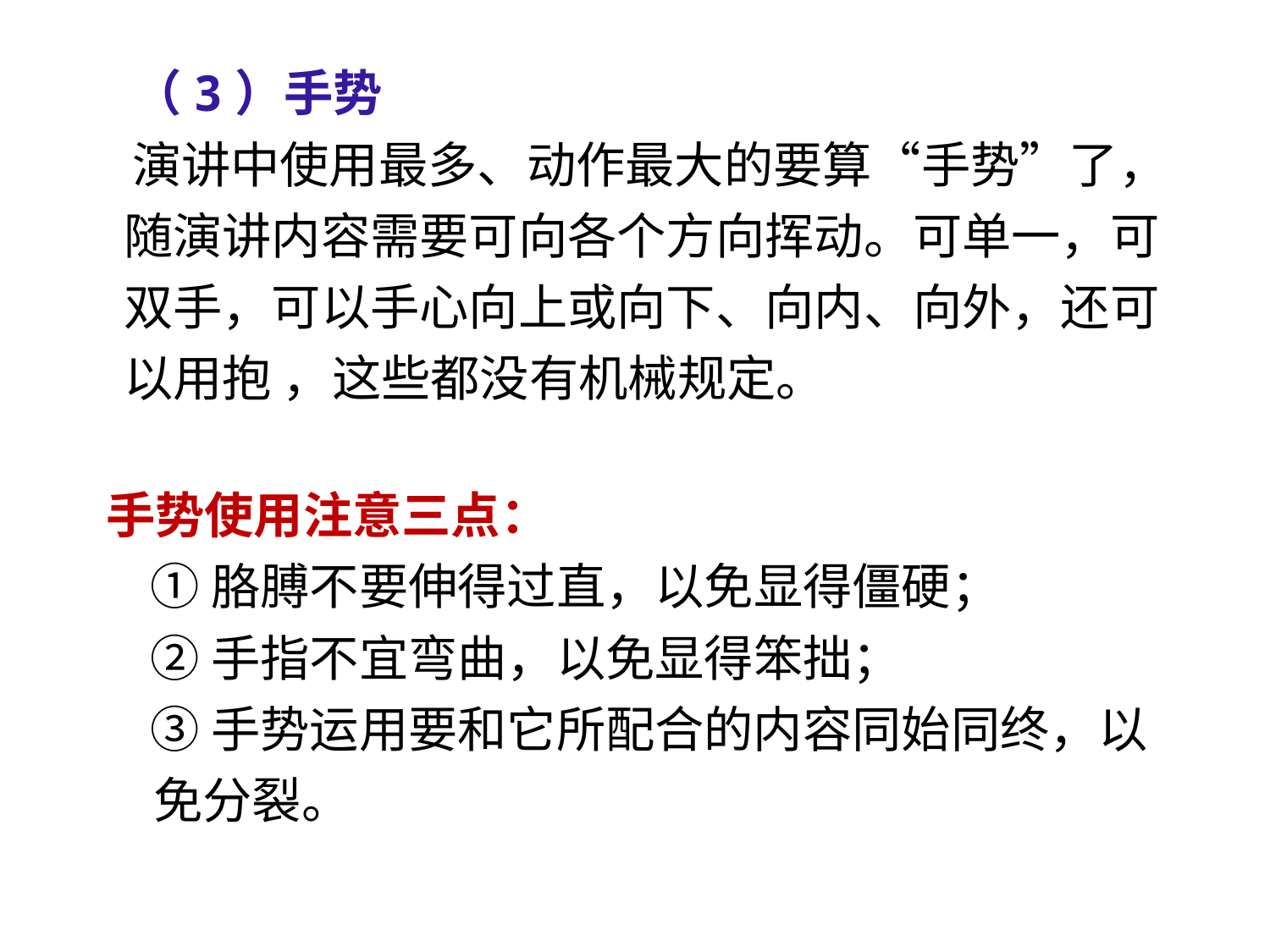

（3）手势
    演讲中使用最多、动作最大的要算“手势”了，随演讲内容需要可向各个方向挥动。可单一，可双手，可以手心向上或向下、向内、向外，还可以用抱 ，这些都没有机械规定。
手势使用注意三点：
    ①胳膊不要伸得过直，以免显得僵硬；
    ②手指不宜弯曲，以免显得笨拙；
    ③手势运用要和它所配合的内容同始同终，以免分裂。